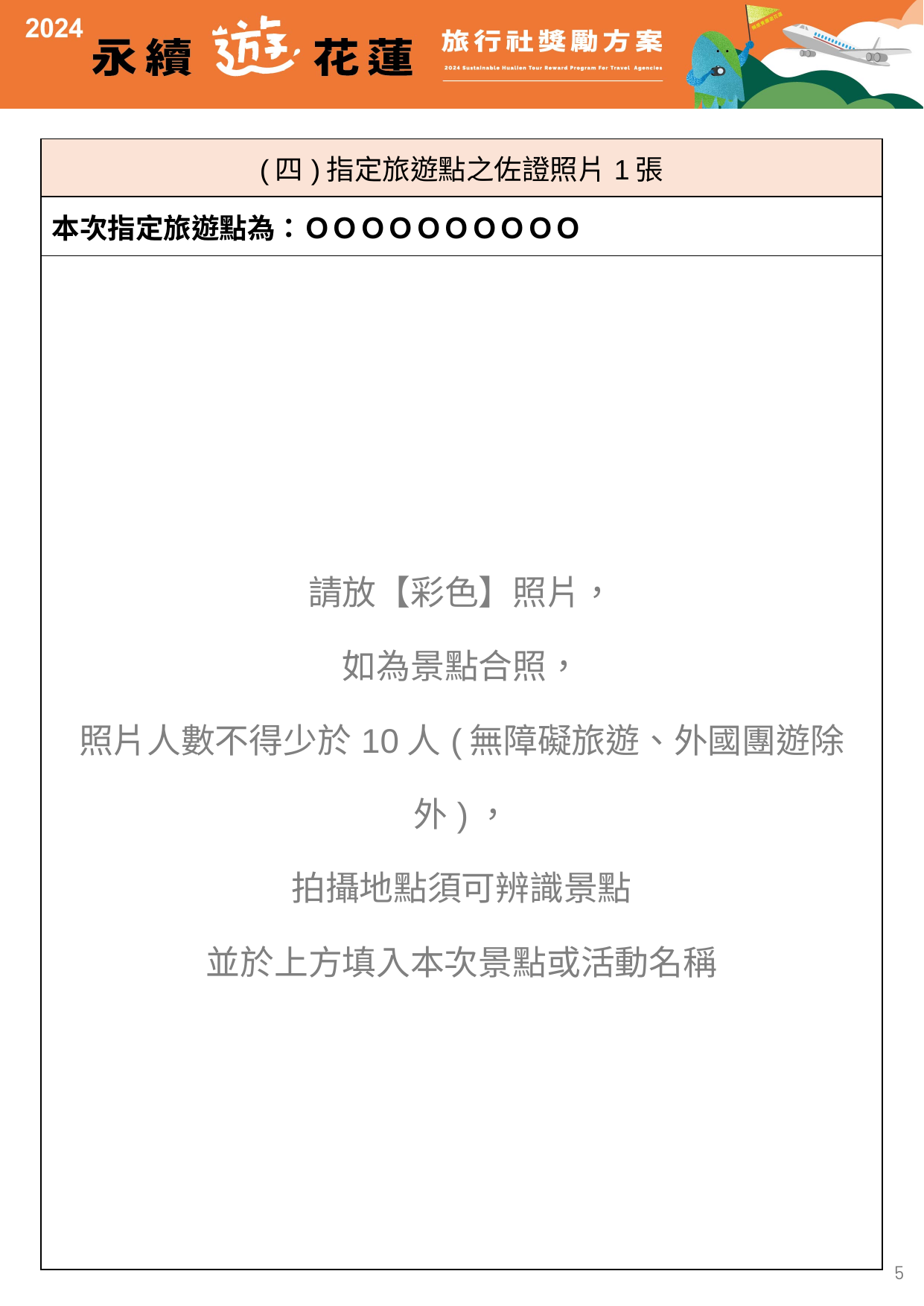

| (四)指定旅遊點之佐證照片1張 |
| --- |
| 本次指定旅遊點為：ＯＯＯＯＯＯＯＯＯＯ |
| 請放【彩色】照片， 如為景點合照， 照片人數不得少於10人(無障礙旅遊、外國團遊除外)， 拍攝地點須可辨識景點 並於上方填入本次景點或活動名稱 |
5